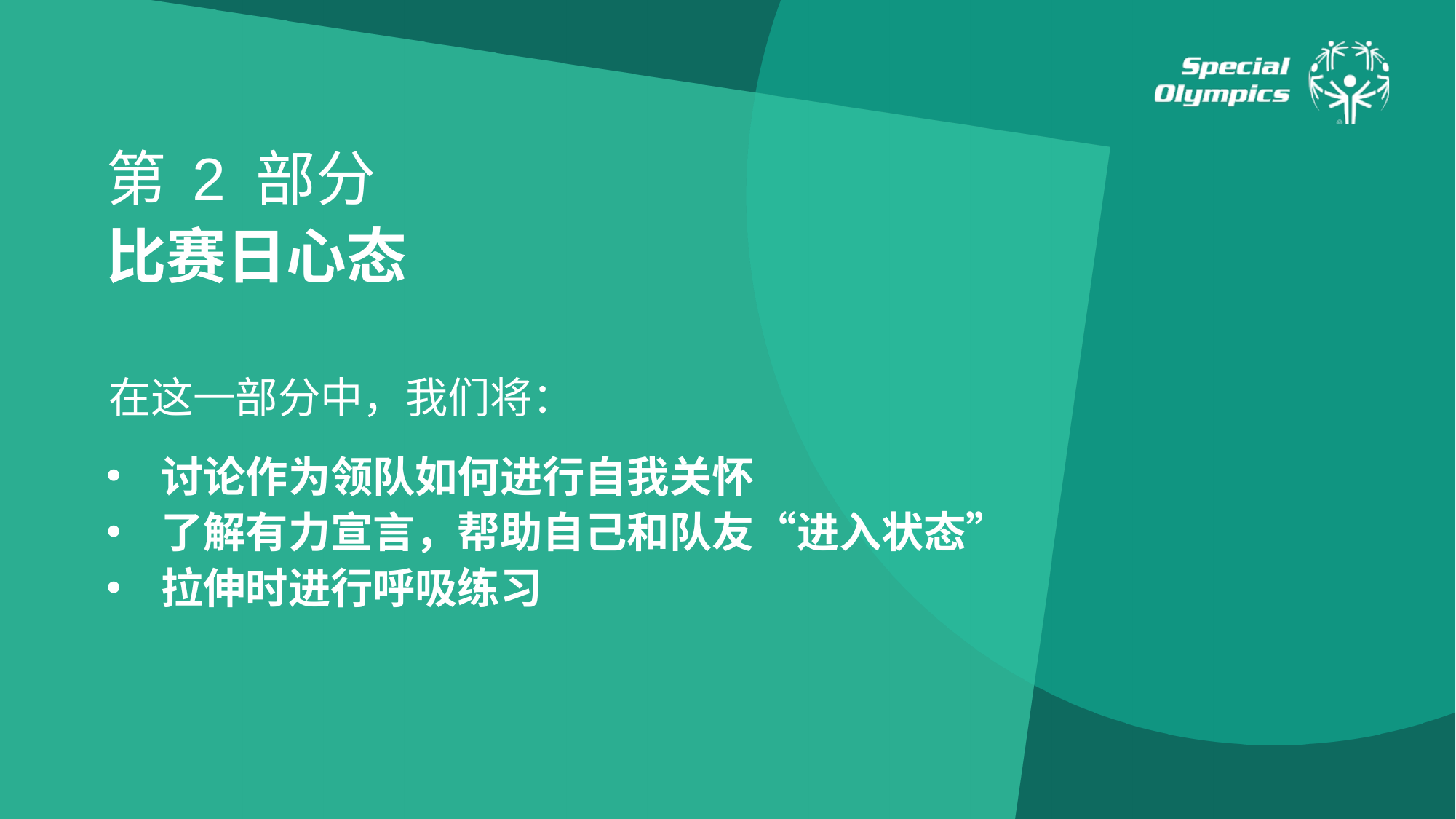

第 2 部分
比赛日心态
在这一部分中，我们将：
讨论作为领队如何进行自我关怀
了解有力宣言，帮助自己和队友“进入状态”
拉伸时进行呼吸练习